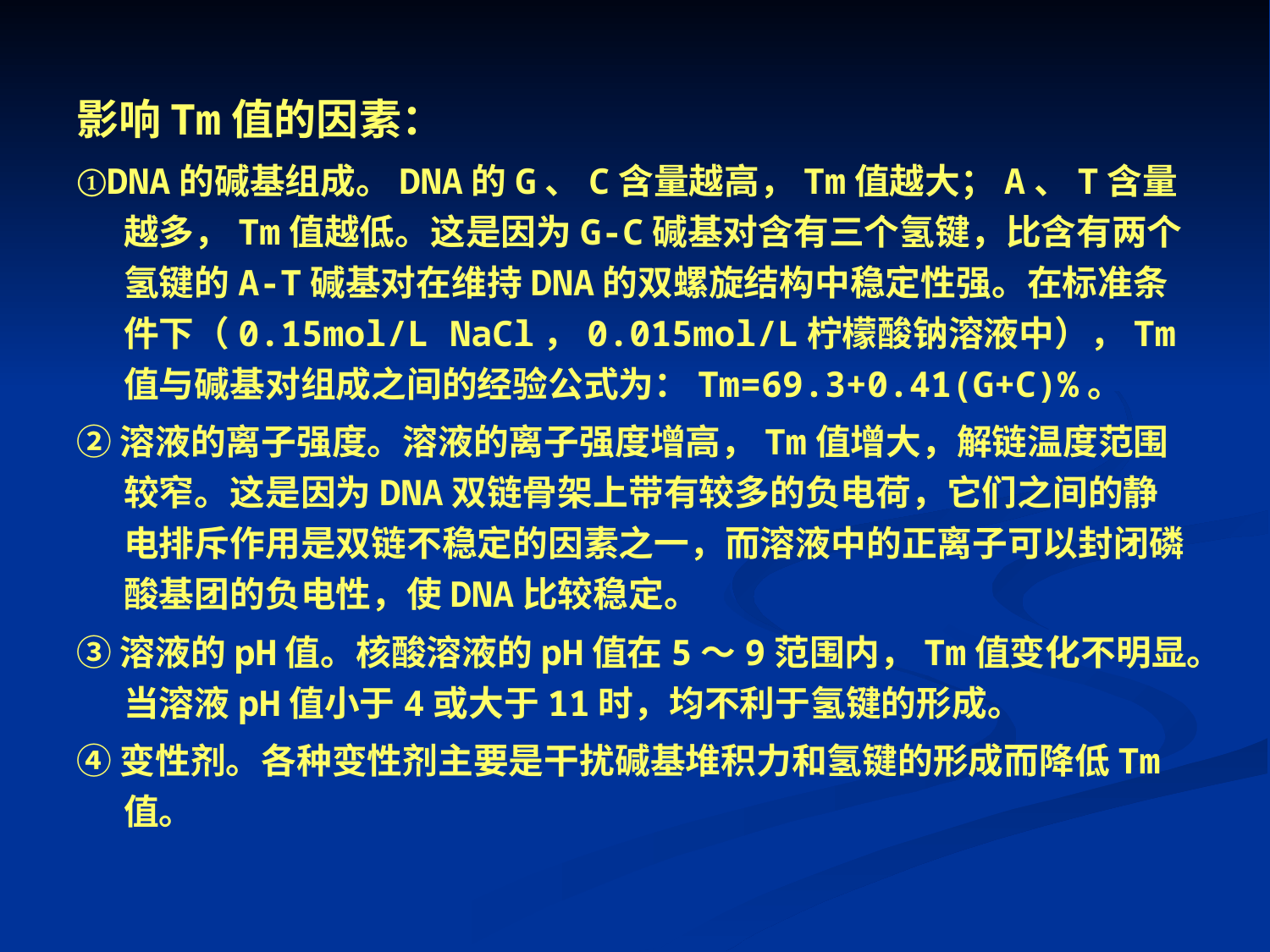

影响Tm值的因素：
①DNA的碱基组成。DNA的G、C含量越高，Tm值越大；A、T含量越多，Tm值越低。这是因为G-C碱基对含有三个氢键，比含有两个氢键的A-T碱基对在维持DNA的双螺旋结构中稳定性强。在标准条件下（0.15mol/L NaCl，0.015mol/L柠檬酸钠溶液中），Tm值与碱基对组成之间的经验公式为：Tm=69.3+0.41(G+C)%。
②溶液的离子强度。溶液的离子强度增高，Tm值增大，解链温度范围较窄。这是因为DNA双链骨架上带有较多的负电荷，它们之间的静电排斥作用是双链不稳定的因素之一，而溶液中的正离子可以封闭磷酸基团的负电性，使DNA比较稳定。
③溶液的pH值。核酸溶液的pH值在5～9范围内，Tm值变化不明显。当溶液pH值小于4或大于11时，均不利于氢键的形成。
④变性剂。各种变性剂主要是干扰碱基堆积力和氢键的形成而降低Tm值。